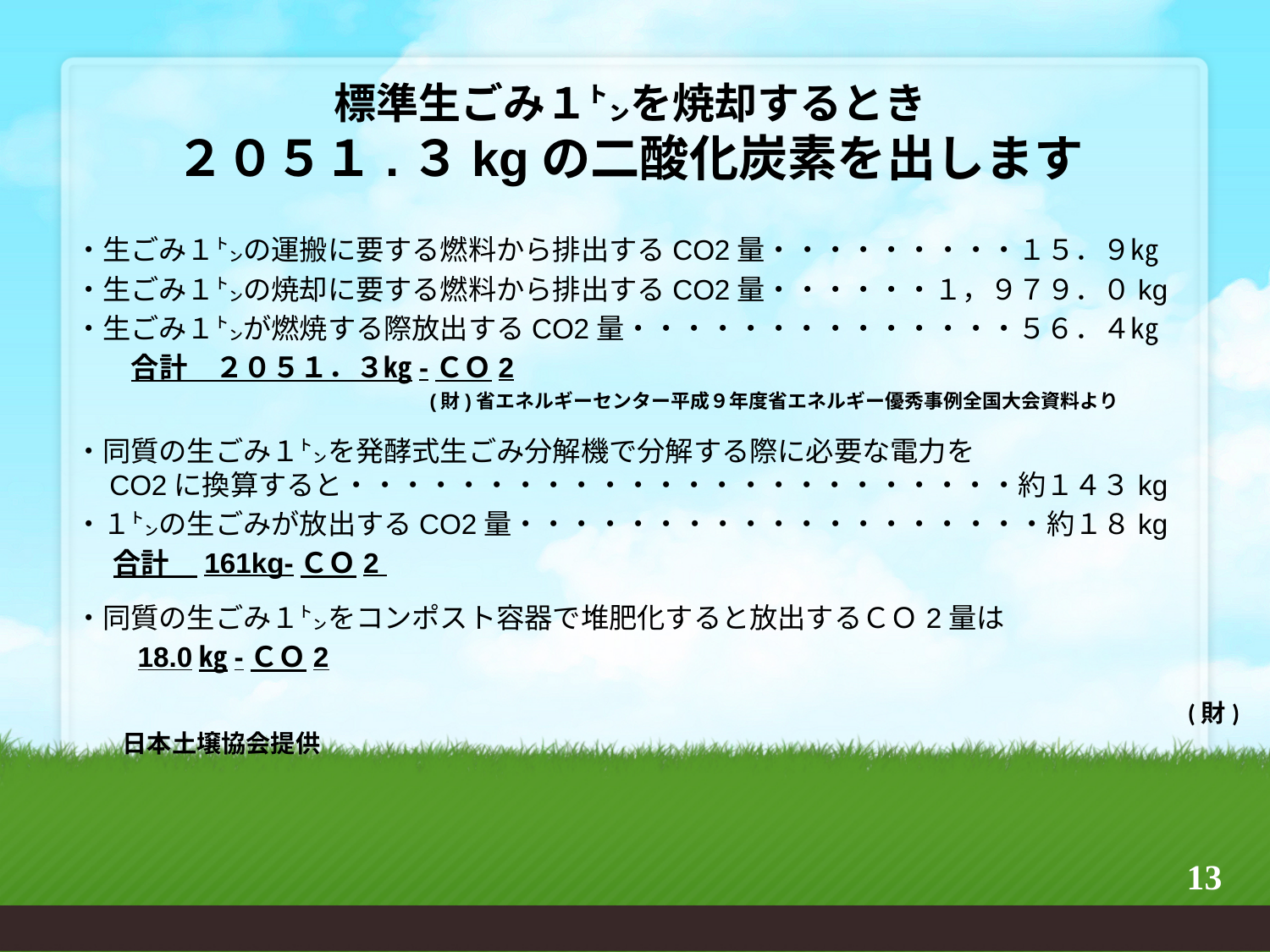

標準生ごみ１㌧を焼却するとき
２０５１.３kgの二酸化炭素を出します
・生ごみ１㌧の運搬に要する燃料から排出するCO2量・・・・・・・・・１５．９㎏
・生ごみ１㌧の焼却に要する燃料から排出するCO2量・・・・・・１，９７９．０kg
・生ごみ１㌧が燃焼する際放出するCO2量・・・・・・・・・・・・・・５６．４㎏
　　合計　２０５１．３㎏-ＣＯ2
　　　　　　　　　　　　　　　　　　(財)省エネルギーセンター平成９年度省エネルギー優秀事例全国大会資料より
・同質の生ごみ１㌧を発酵式生ごみ分解機で分解する際に必要な電力を
　CO2に換算すると・・・・・・・・・・・・・・・・・・・・・・・・約１４３kg
・１㌧の生ごみが放出するCO2量・・・・・・・・・・・・・・・・・・・約１８kg
     合計　161kg-ＣＯ2
・同質の生ごみ１㌧をコンポスト容器で堆肥化すると放出するＣＯ2量は
　　18.0㎏-ＣＯ2
                                                  　　　　　　　　　　　　　　　　　　　　　　　　　　　    (財)日本土壌協会提供
13